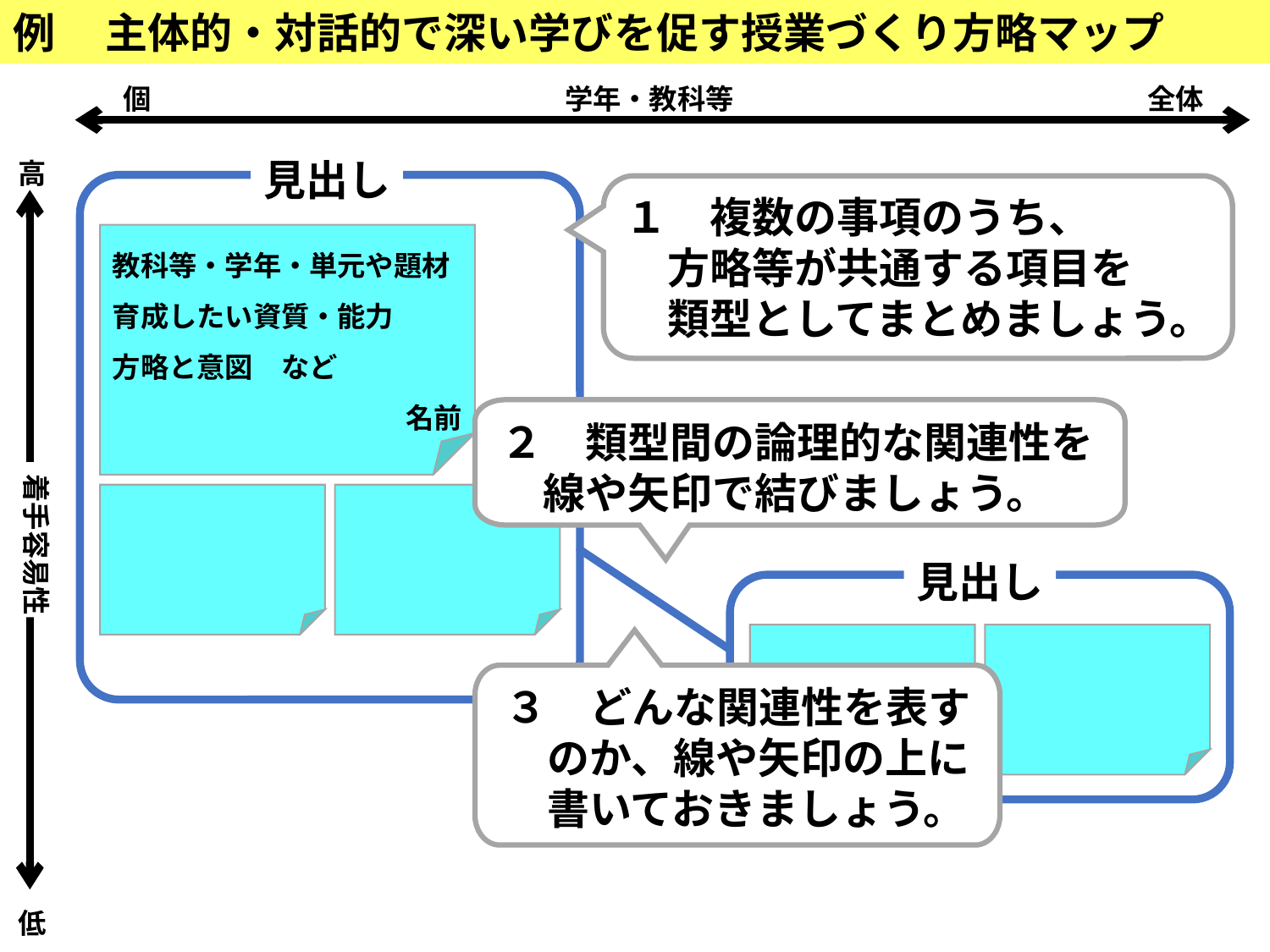

例
主体的・対話的で深い学びを促す授業づくり方略マップ
学年・教科等
個
全体
見出し

教科等・学年・単元や題材
育成したい資質・能力
方略と意図　など
名前

高
着手容易性
低
１　複数の事項のうち、
　方略等が共通する項目を
　類型としてまとめましょう。

２　類型間の論理的な関連性を
　線や矢印で結びましょう。
見出し

３　どんな関連性を表す
　のか、線や矢印の上に
　書いておきましょう。